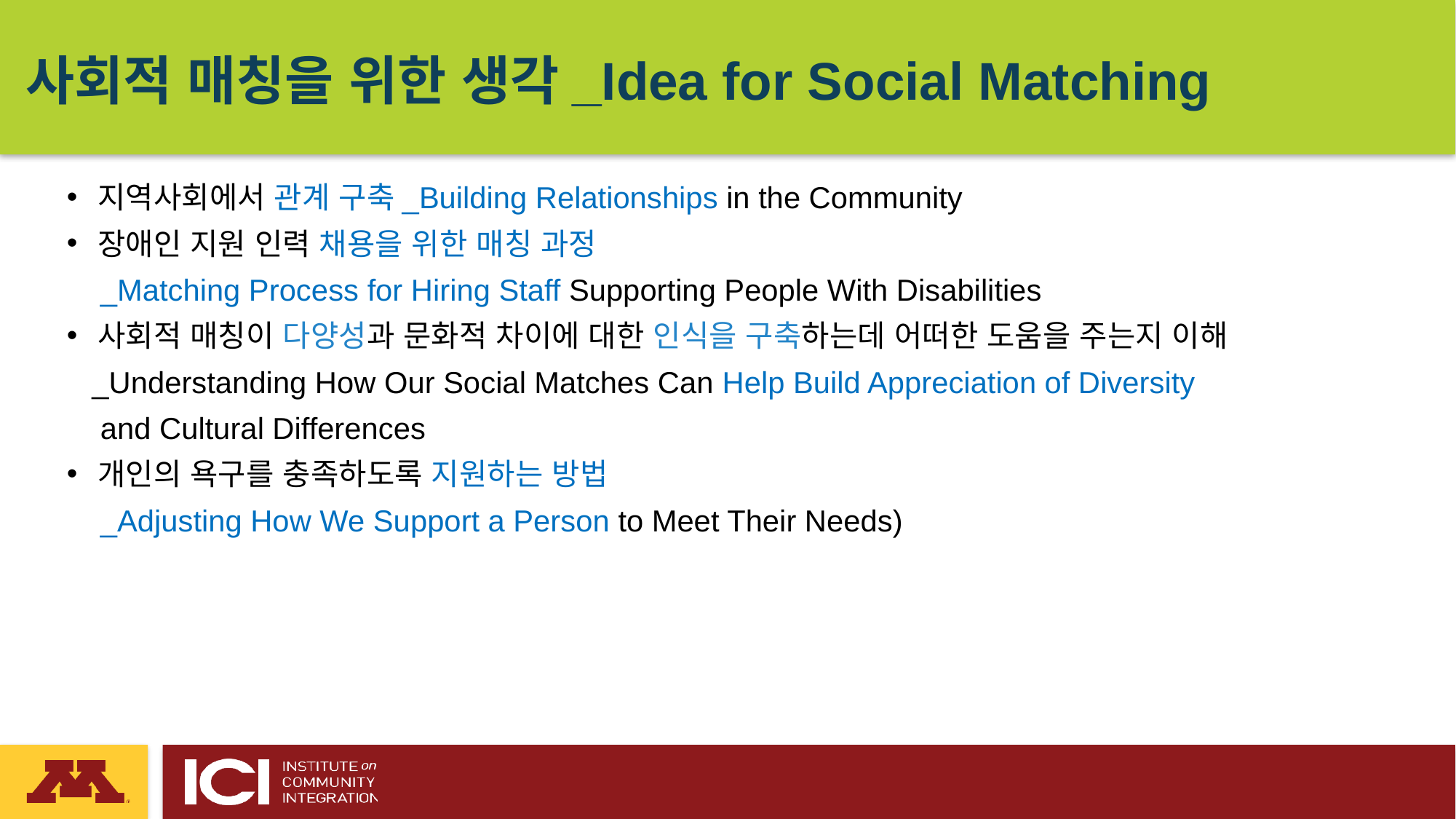

사회적 매칭을 위한 생각_Idea for Social Matching
지역사회에서 관계 구축_Building Relationships in the Community
장애인 지원 인력 채용을 위한 매칭 과정
    _Matching Process for Hiring Staff Supporting People With Disabilities
사회적 매칭이 다양성과 문화적 차이에 대한 인식을 구축하는데 어떠한 도움을 주는지 이해
   _Understanding How Our Social Matches Can Help Build Appreciation of Diversity
    and Cultural Differences
개인의 욕구를 충족하도록 지원하는 방법
    _Adjusting How We Support a Person to Meet Their Needs)